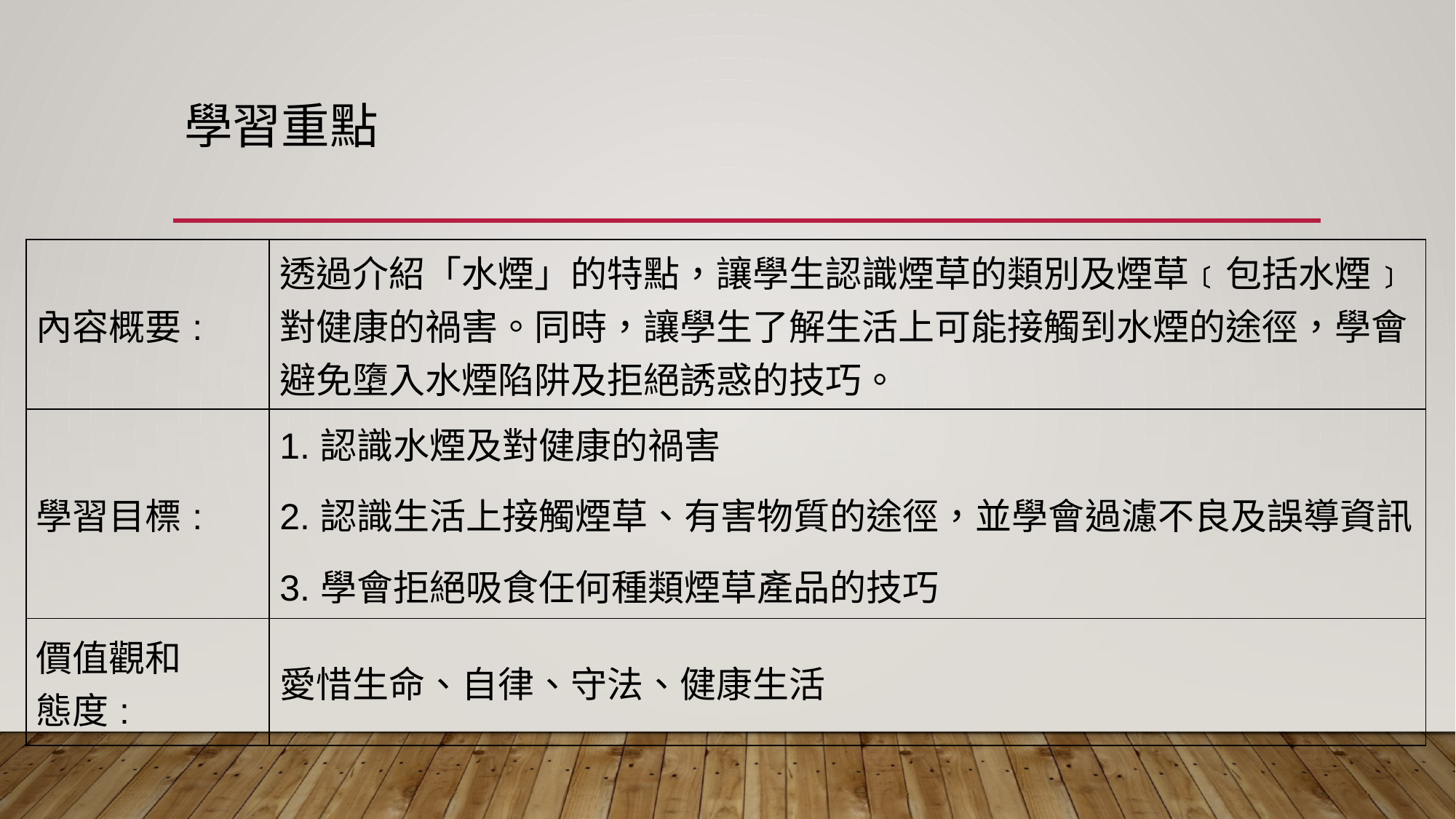

# 學習重點
| 內容概要: | 透過介紹「水煙」的特點，讓學生認識煙草的類別及煙草﹝包括水煙﹞對健康的禍害。同時，讓學生了解生活上可能接觸到水煙的途徑，學會避免墮入水煙陷阱及拒絕誘惑的技巧。 |
| --- | --- |
| 學習目標: | 認識水煙及對健康的禍害 認識生活上接觸煙草、有害物質的途徑，並學會過濾不良及誤導資訊 學會拒絕吸食任何種類煙草產品的技巧 |
| 價值觀和 態度: | 愛惜生命、自律、守法、健康生活 |